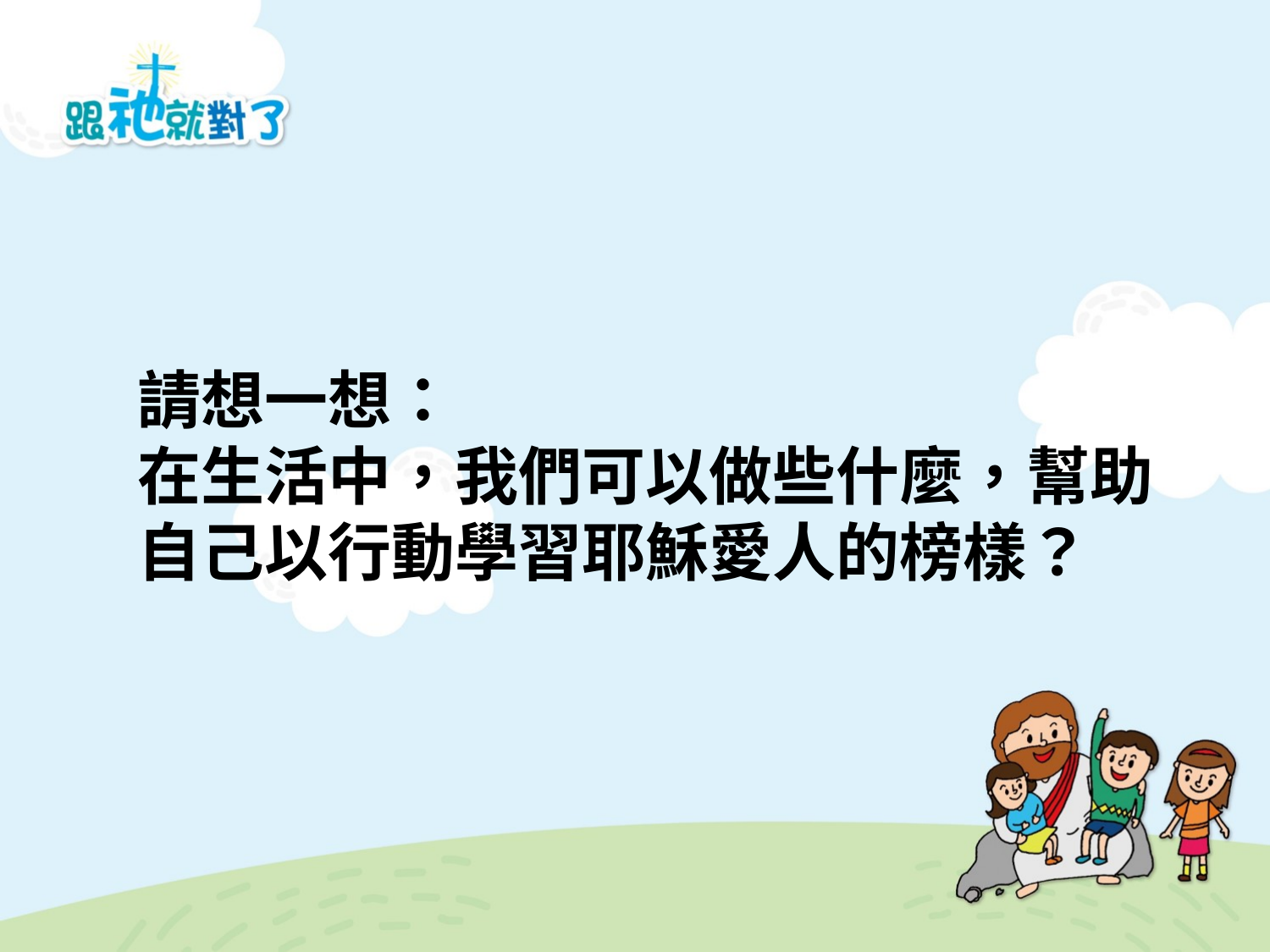

請想一想：
在生活中，我們可以做些什麼，幫助自己以行動學習耶穌愛人的榜樣？